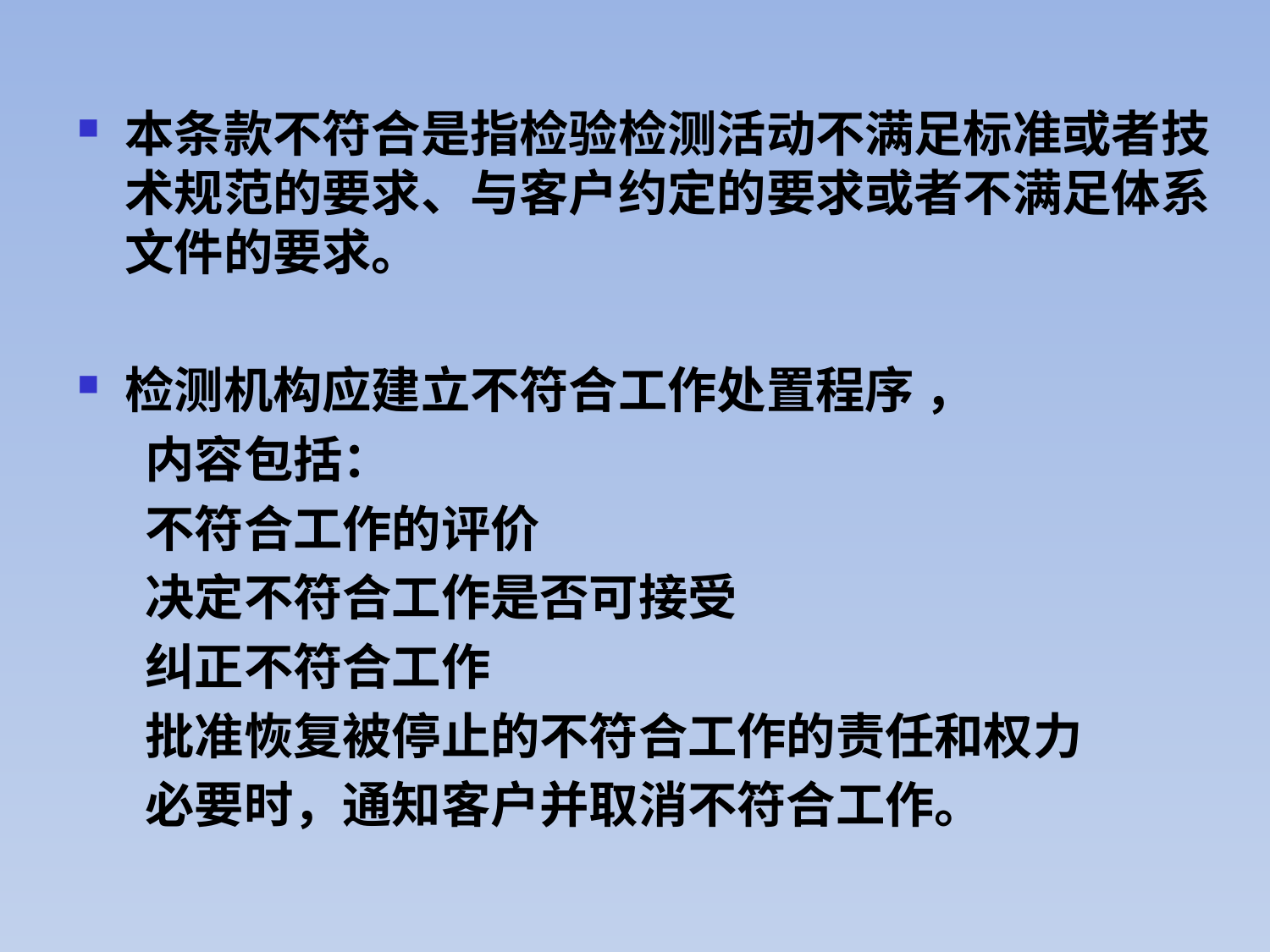

本条款不符合是指检验检测活动不满足标准或者技术规范的要求、与客户约定的要求或者不满足体系文件的要求。

检测机构应建立不符合工作处置程序 ，
     内容包括：
     不符合工作的评价
     决定不符合工作是否可接受
     纠正不符合工作
     批准恢复被停止的不符合工作的责任和权力
     必要时，通知客户并取消不符合工作。